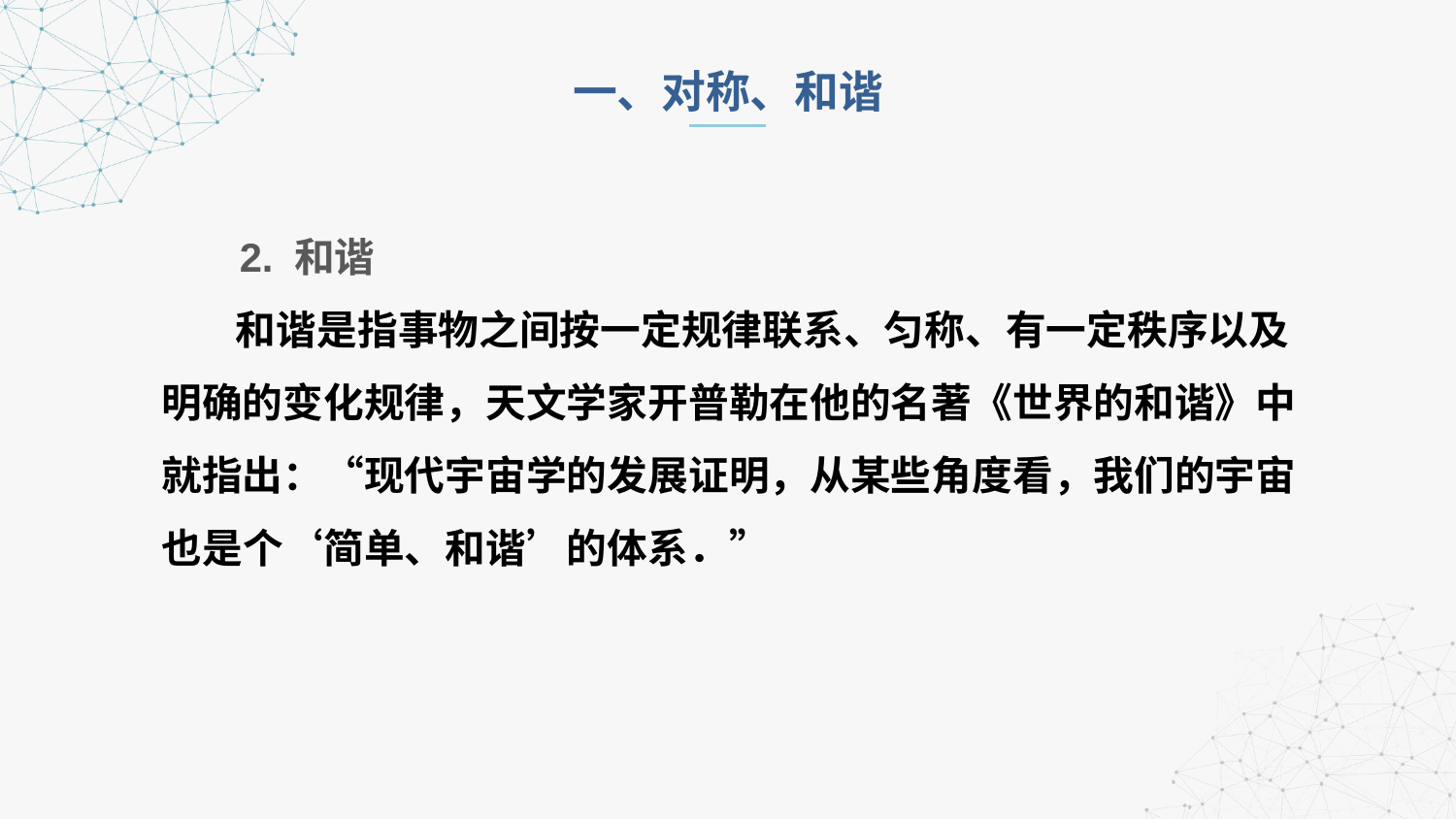

一、对称、和谐
       2. 和谐
       和谐是指事物之间按一定规律联系、匀称、有一定秩序以及明确的变化规律，天文学家开普勒在他的名著《世界的和谐》中就指出：“现代宇宙学的发展证明，从某些角度看，我们的宇宙也是个‘简单、和谐’的体系．”